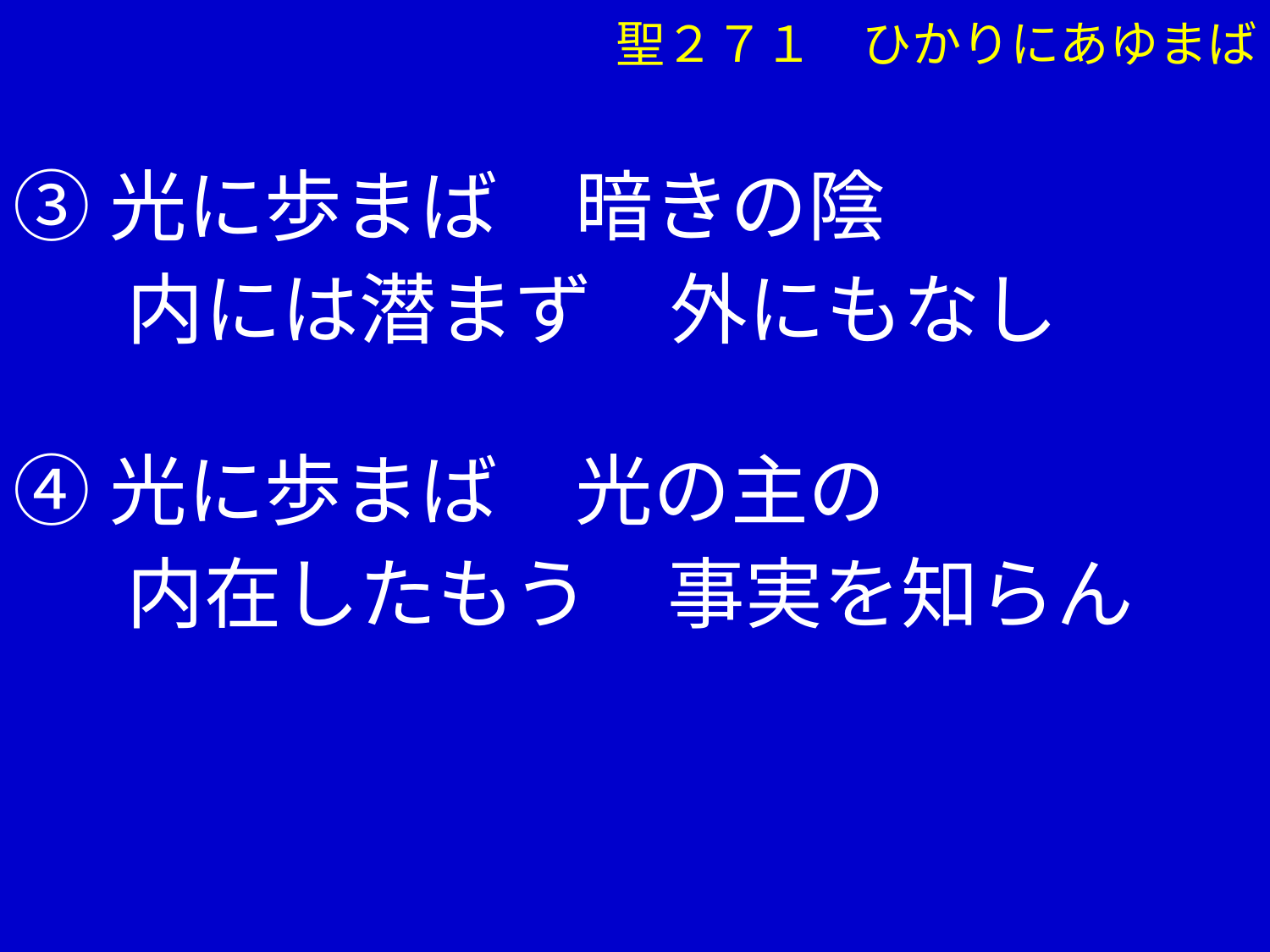

聖２７１　ひかりにあゆまば

③光に歩まば　暗きの陰
 　内には潜まず　外にもなし

④光に歩まば　光の主の
 　内在したもう　事実を知らん